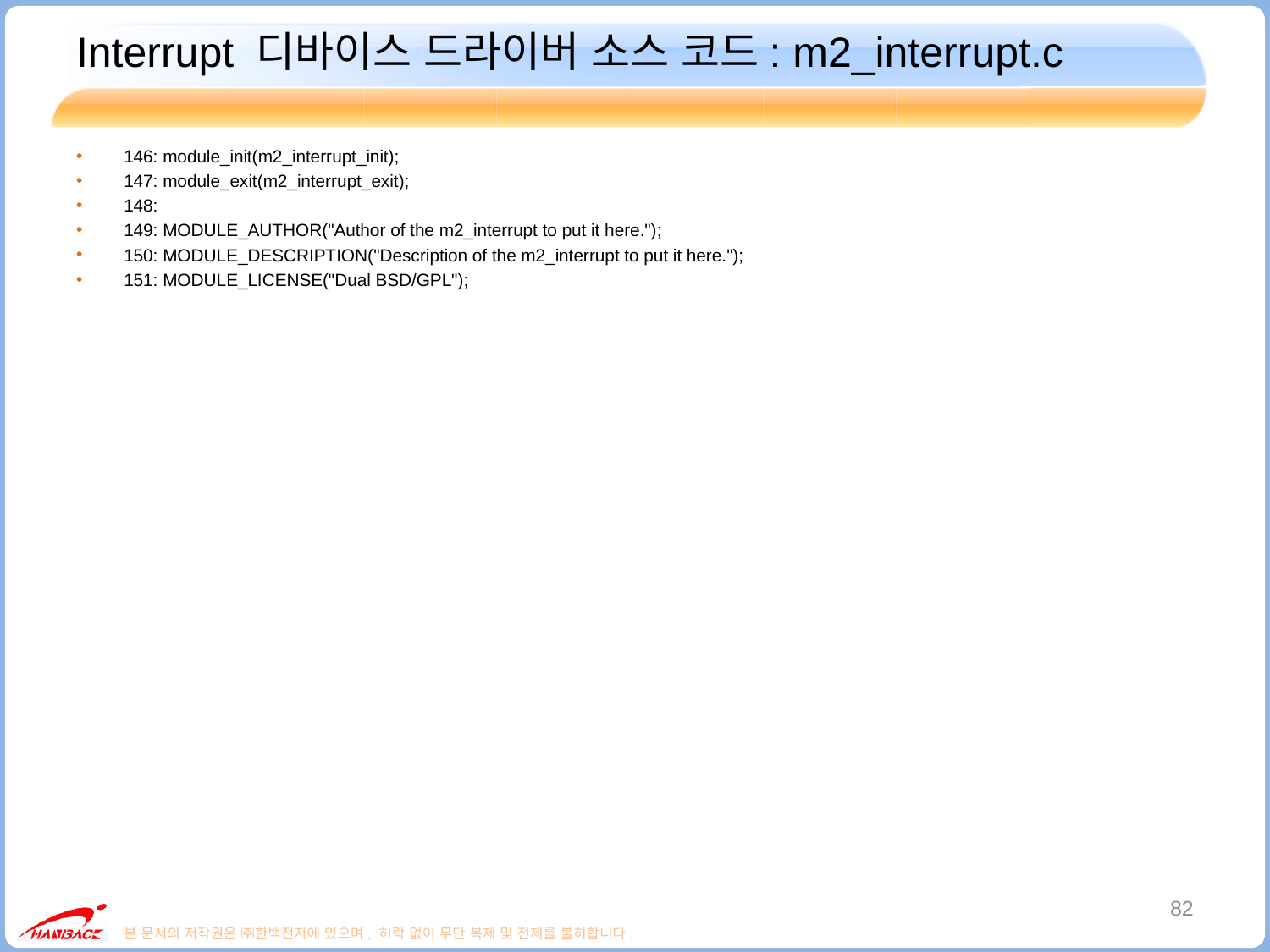

# Interrupt 디바이스 드라이버 소스 코드: m2_interrupt.c
146: module_init(m2_interrupt_init);
147: module_exit(m2_interrupt_exit);
148:
149: MODULE_AUTHOR("Author of the m2_interrupt to put it here.");
150: MODULE_DESCRIPTION("Description of the m2_interrupt to put it here.");
151: MODULE_LICENSE("Dual BSD/GPL");
82